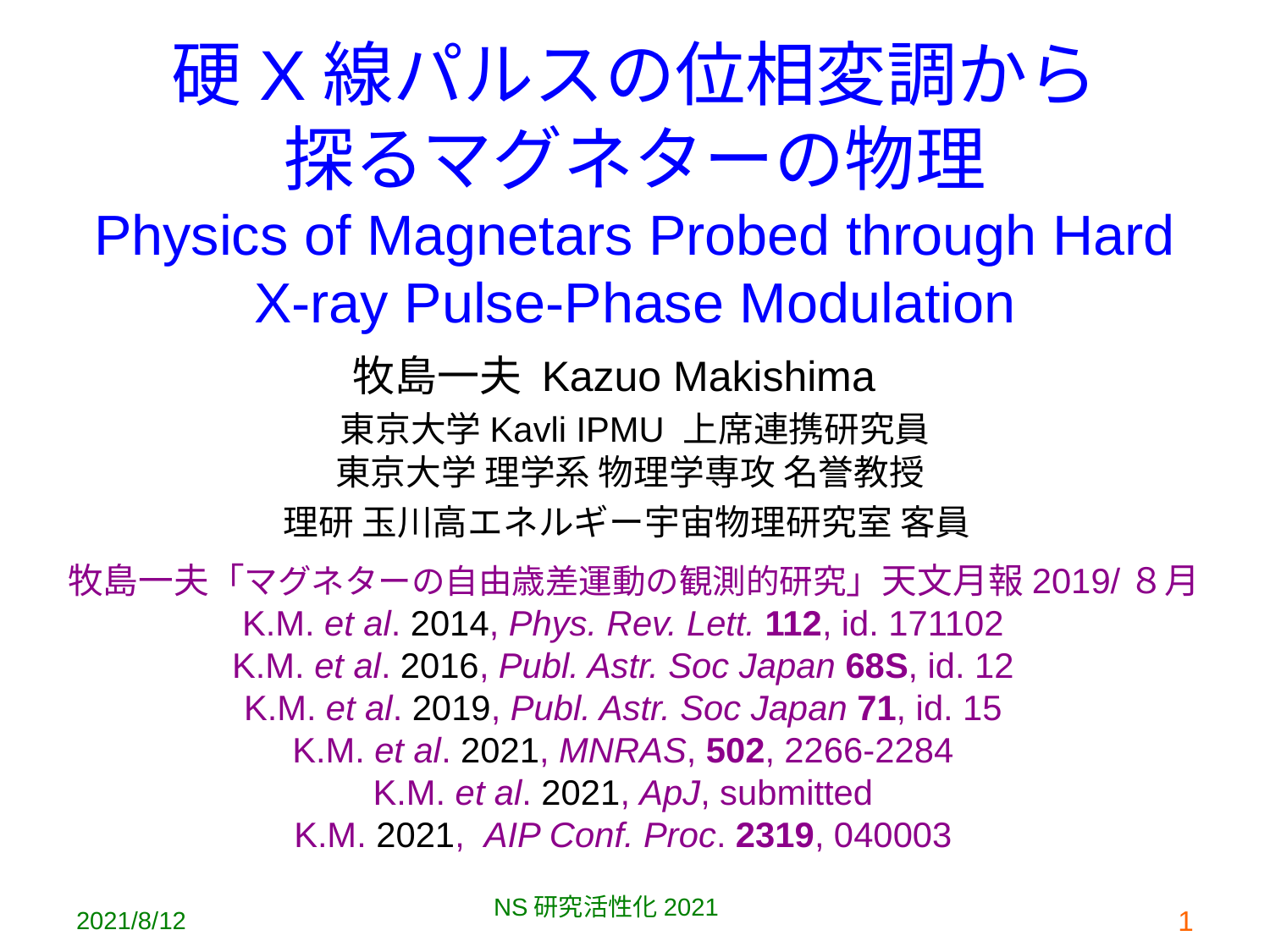

硬X線パルスの位相変調から
探るマグネターの物理
Physics of Magnetars Probed through Hard X-ray Pulse-Phase Modulation
牧島一夫 Kazuo Makishima
　東京大学Kavli IPMU 上席連携研究員
   東京大学 理学系 物理学専攻 名誉教授
　理研 玉川高エネルギー宇宙物理研究室 客員
　牧島一夫「マグネターの自由歳差運動の観測的研究」天文月報2019/８月
K.M. et al. 2014, Phys. Rev. Lett. 112, id. 171102
K.M. et al. 2016, Publ. Astr. Soc Japan 68S, id. 12
K.M. et al. 2019, Publ. Astr. Soc Japan 71, id. 15
K.M. et al. 2021, MNRAS, 502, 2266-2284
K.M. et al. 2021, ApJ, submitted
K.M. 2021,  AIP Conf. Proc. 2319, 040003
NS研究活性化2021
2021/8/12
1